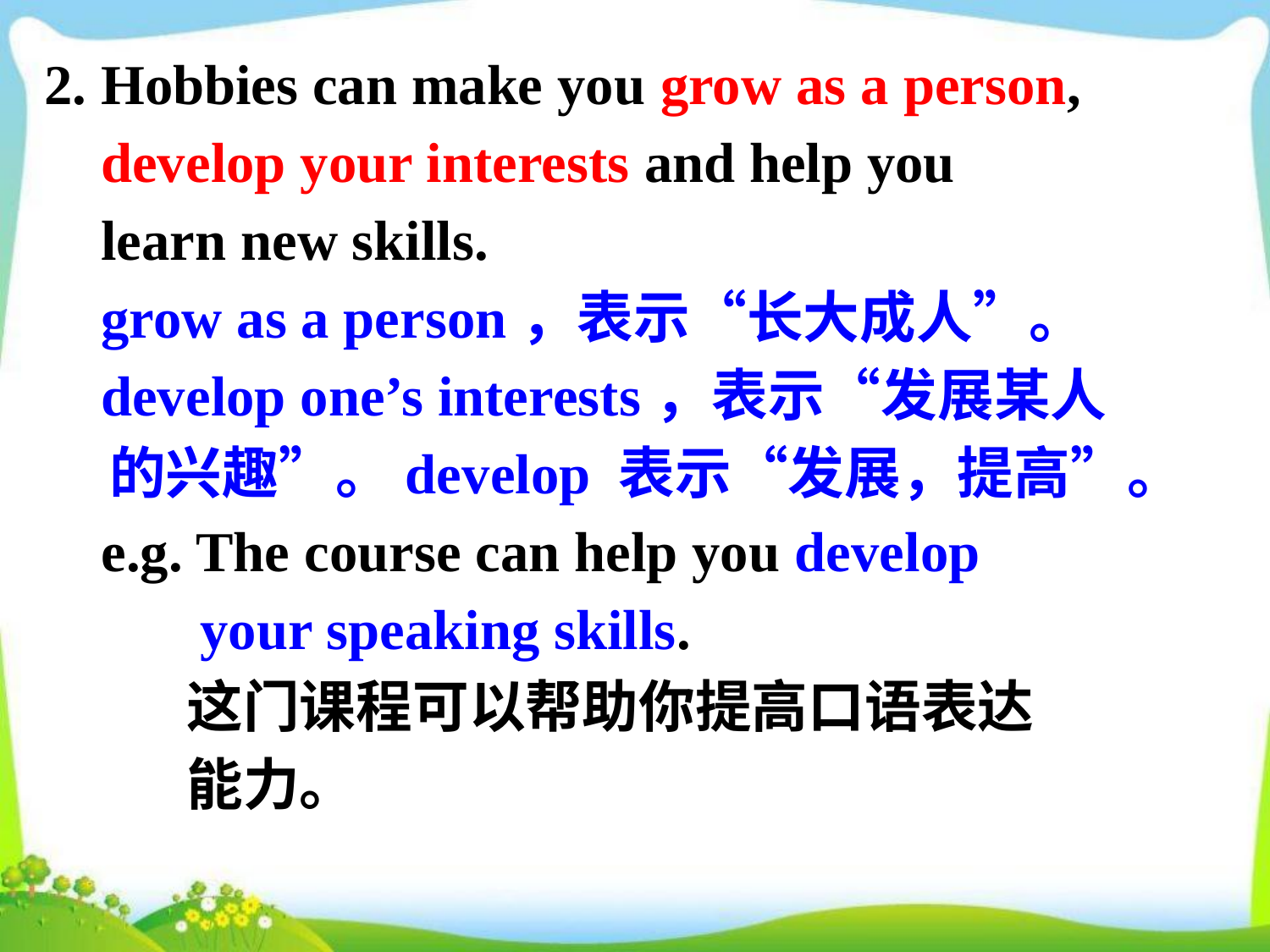

2. Hobbies can make you grow as a person,
    develop your interests and help you
    learn new skills.
    grow as a person，表示“长大成人”。
    develop one’s interests，表示“发展某人
    的兴趣”。develop 表示“发展，提高”。
    e.g. The course can help you develop
           your speaking skills.
          这门课程可以帮助你提高口语表达
          能力。